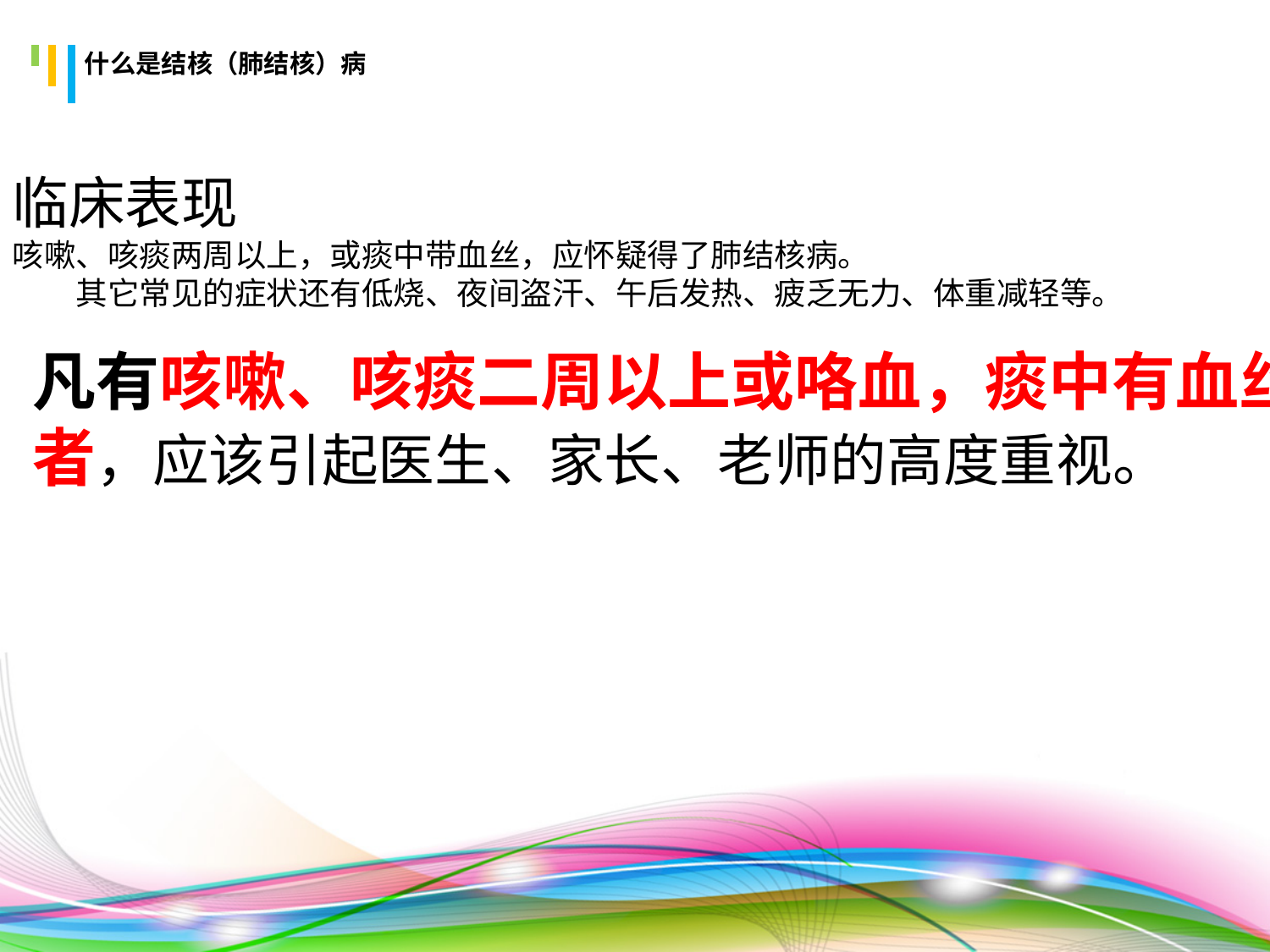

# 什么是结核（肺结核）病
临床表现
咳嗽、咳痰两周以上，或痰中带血丝，应怀疑得了肺结核病。
其它常见的症状还有低烧、夜间盗汗、午后发热、疲乏无力、体重减轻等。
凡有咳嗽、咳痰二周以上或咯血，痰中有血丝者，应该引起医生、家长、老师的高度重视。